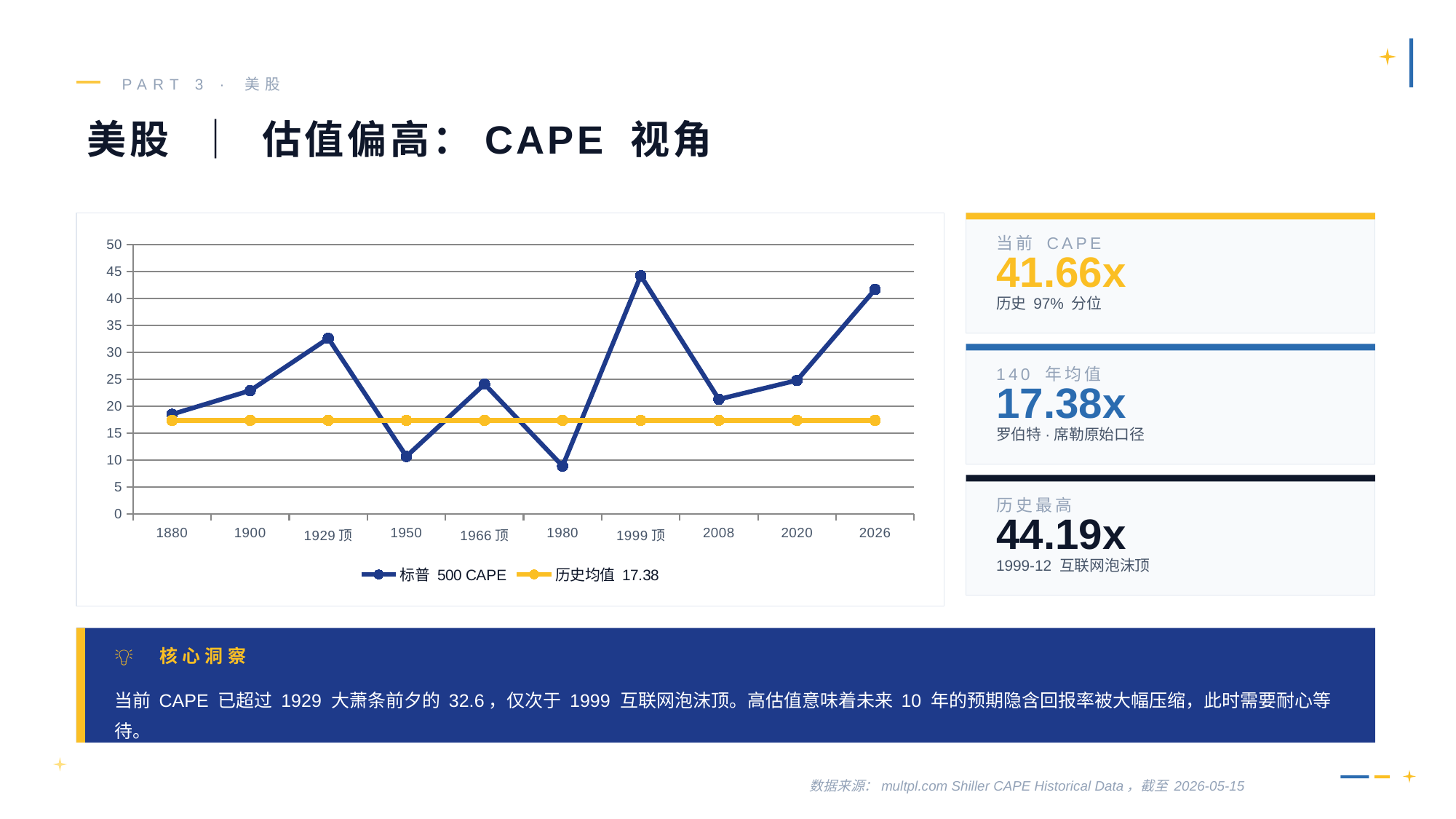

PART 3 · 美股

美股  ｜  估值偏高：CAPE 视角

当前 CAPE

### Chart

| Category | 标普 500 CAPE | 历史均值 17.38 |
|---|---|---|
| 1880 | 18.5 | 17.38 |
| 1900 | 22.9 | 17.38 |
| 1929顶 | 32.6 | 17.38 |
| 1950 | 10.7 | 17.38 |
| 1966顶 | 24.1 | 17.38 |
| 1980 | 8.9 | 17.38 |
| 1999顶 | 44.19 | 17.38 |
| 2008 | 21.3 | 17.38 |
| 2020 | 24.8 | 17.38 |
| 2026 | 41.66 | 17.38 |
41.66x
历史 97% 分位

140 年均值
17.38x
罗伯特·席勒原始口径

历史最高
44.19x
1999-12 互联网泡沫顶

💡  核心洞察
当前 CAPE 已超过 1929 大萧条前夕的 32.6，仅次于 1999 互联网泡沫顶。高估值意味着未来 10 年的预期隐含回报率被大幅压缩，此时需要耐心等待。

数据来源：multpl.com Shiller CAPE Historical Data，截至 2026-05-15